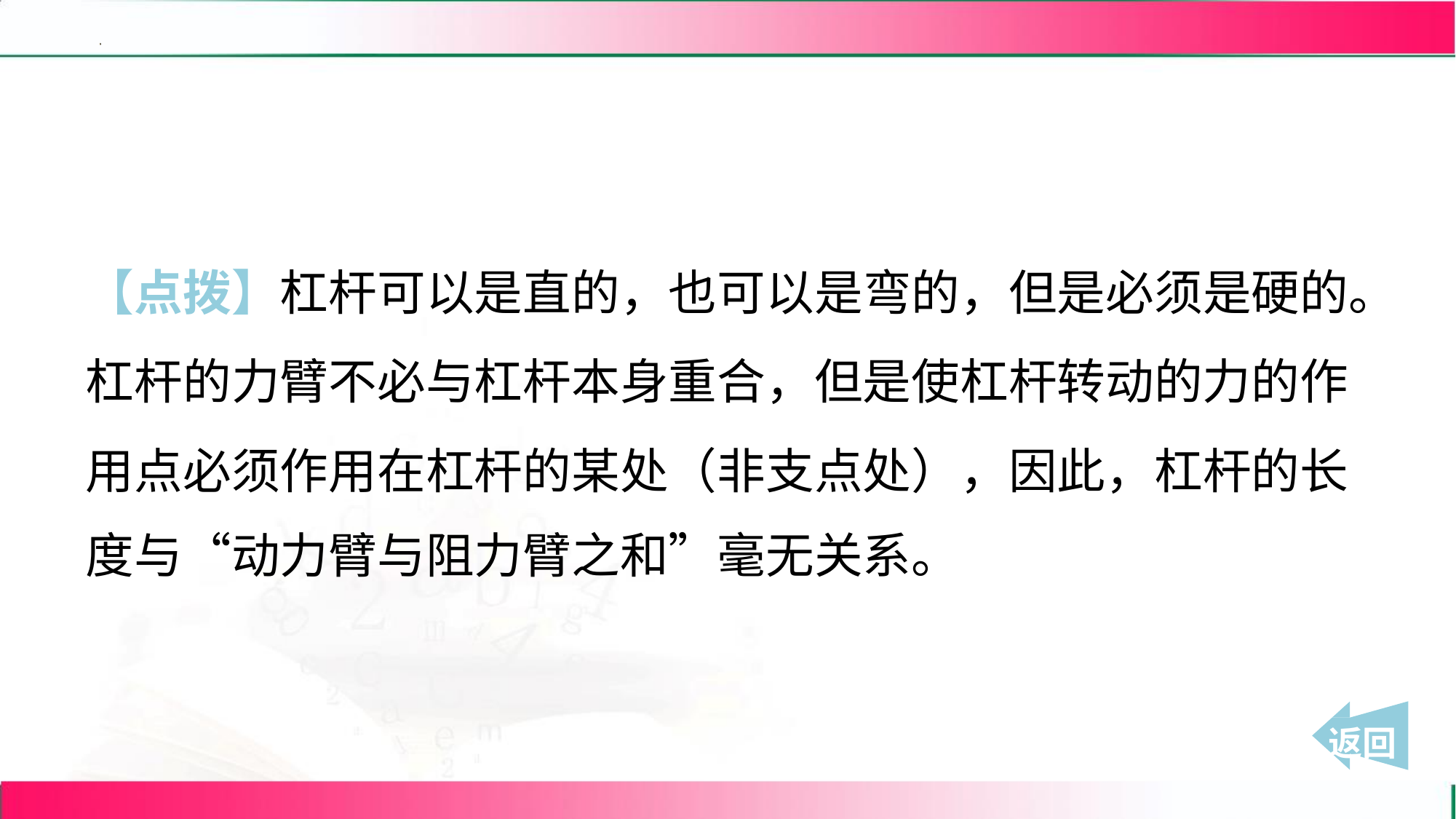

【点拨】杠杆可以是直的，也可以是弯的，但是必须是硬的。
杠杆的力臂不必与杠杆本身重合，但是使杠杆转动的力的作
用点必须作用在杠杆的某处（非支点处），因此，杠杆的长
度与“动力臂与阻力臂之和”毫无关系。
 返回